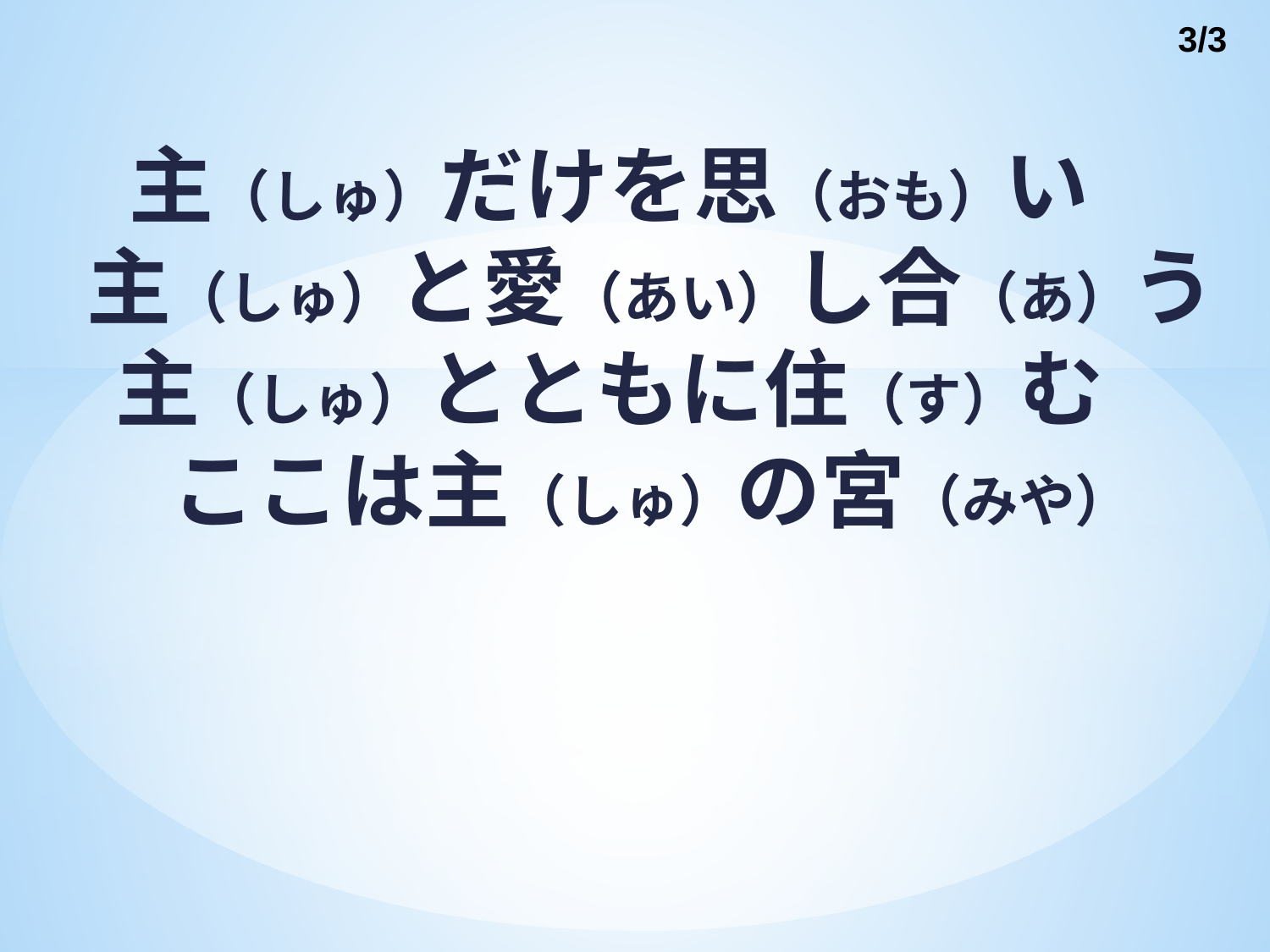

3/3
主（しゅ）だけを思（おも）い　
主（しゅ）と愛（あい）し合（あ）う
主（しゅ）とともに住（す）む　
ここは主（しゅ）の宮（みや）